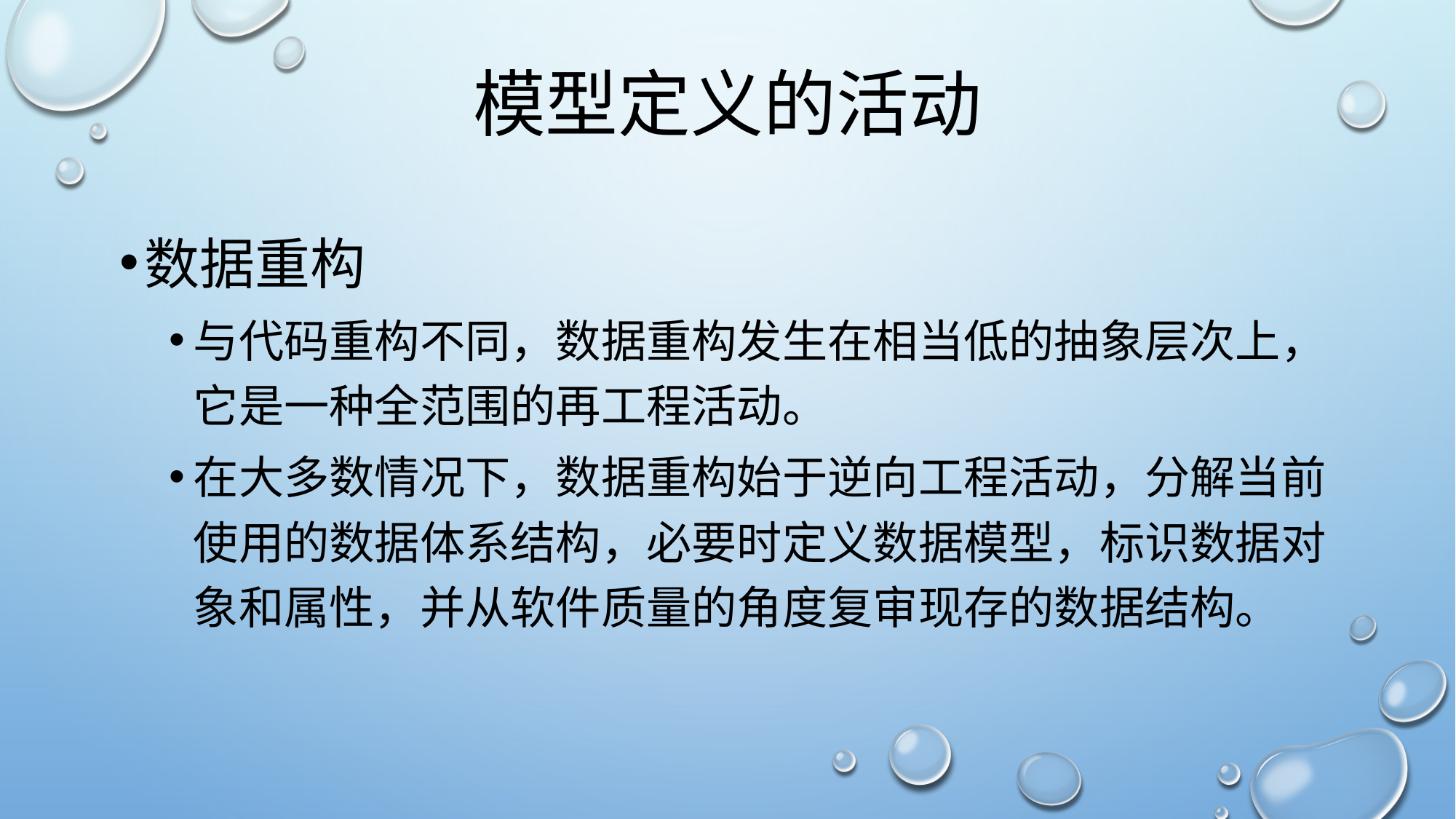

# 模型定义的活动
数据重构
与代码重构不同，数据重构发生在相当低的抽象层次上，它是一种全范围的再工程活动。
在大多数情况下，数据重构始于逆向工程活动，分解当前使用的数据体系结构，必要时定义数据模型，标识数据对象和属性，并从软件质量的角度复审现存的数据结构。